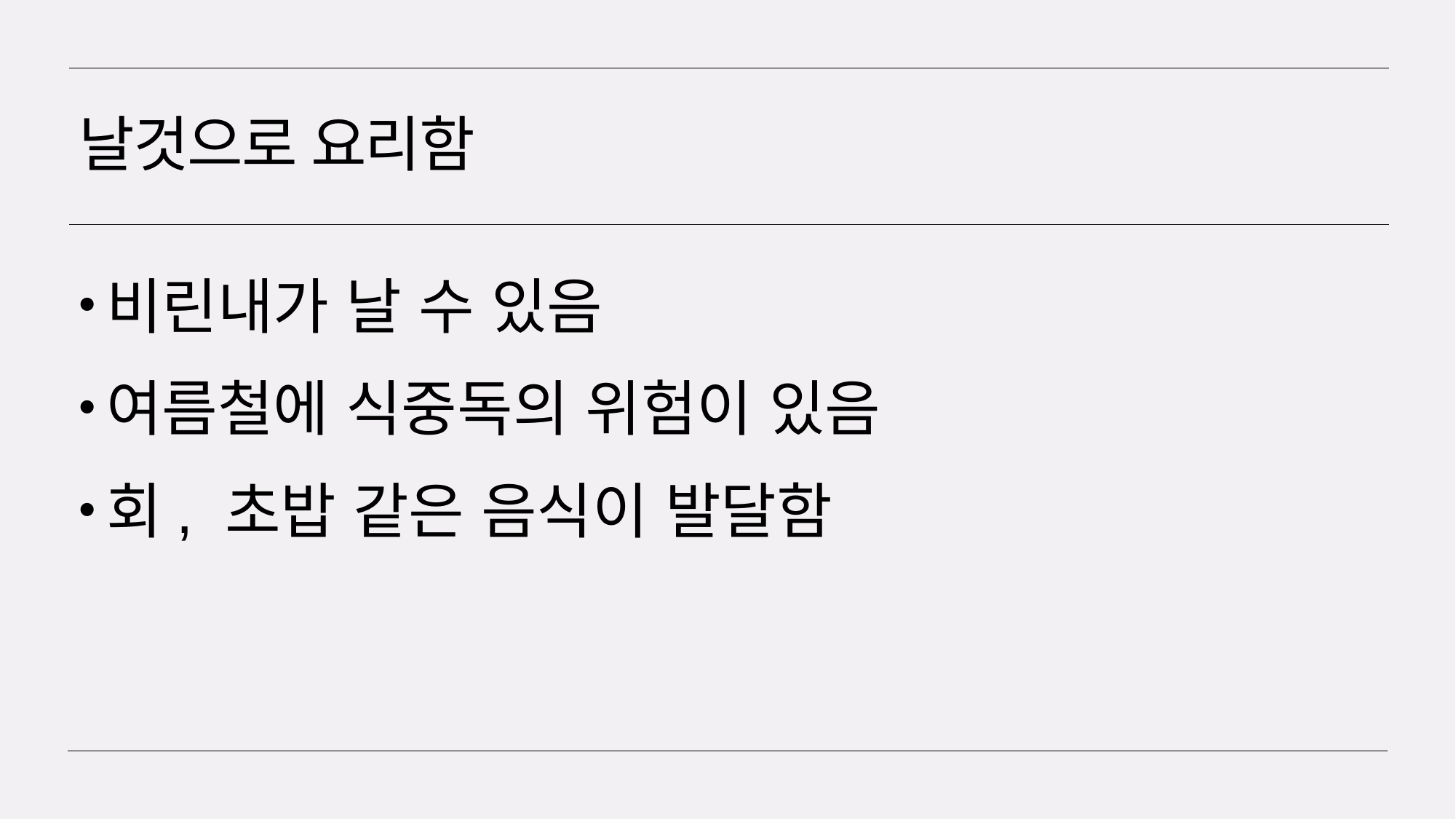

# 날것으로 요리함
비린내가 날 수 있음
여름철에 식중독의 위험이 있음
회, 초밥 같은 음식이 발달함